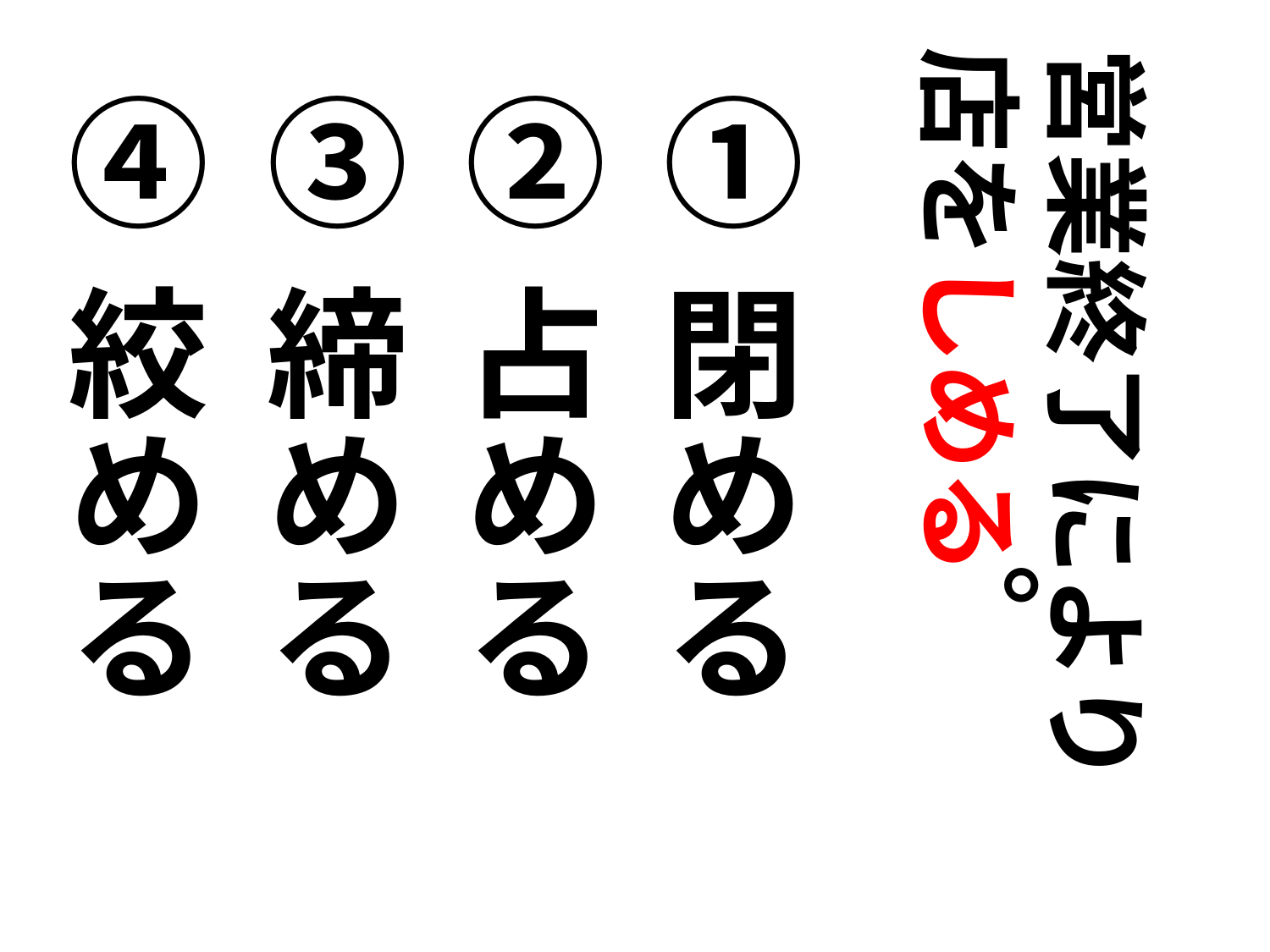

営業終了により
店をしめる
閉める
占める
締める
絞める
。